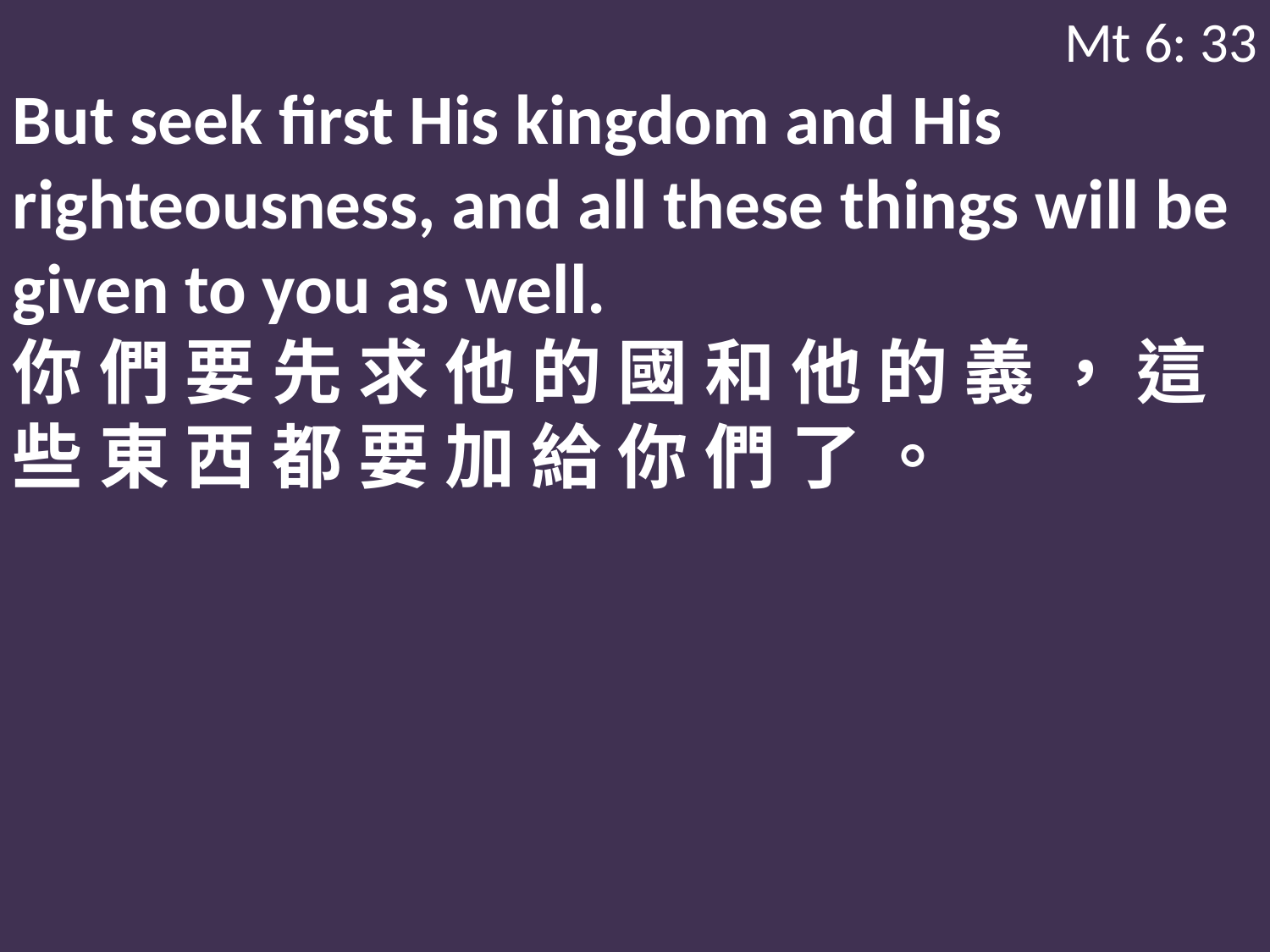

Mt 6: 33
But seek first His kingdom and His righteousness, and all these things will be given to you as well.
你 們 要 先 求 他 的 國 和 他 的 義 ， 這 些 東 西 都 要 加 給 你 們 了 。